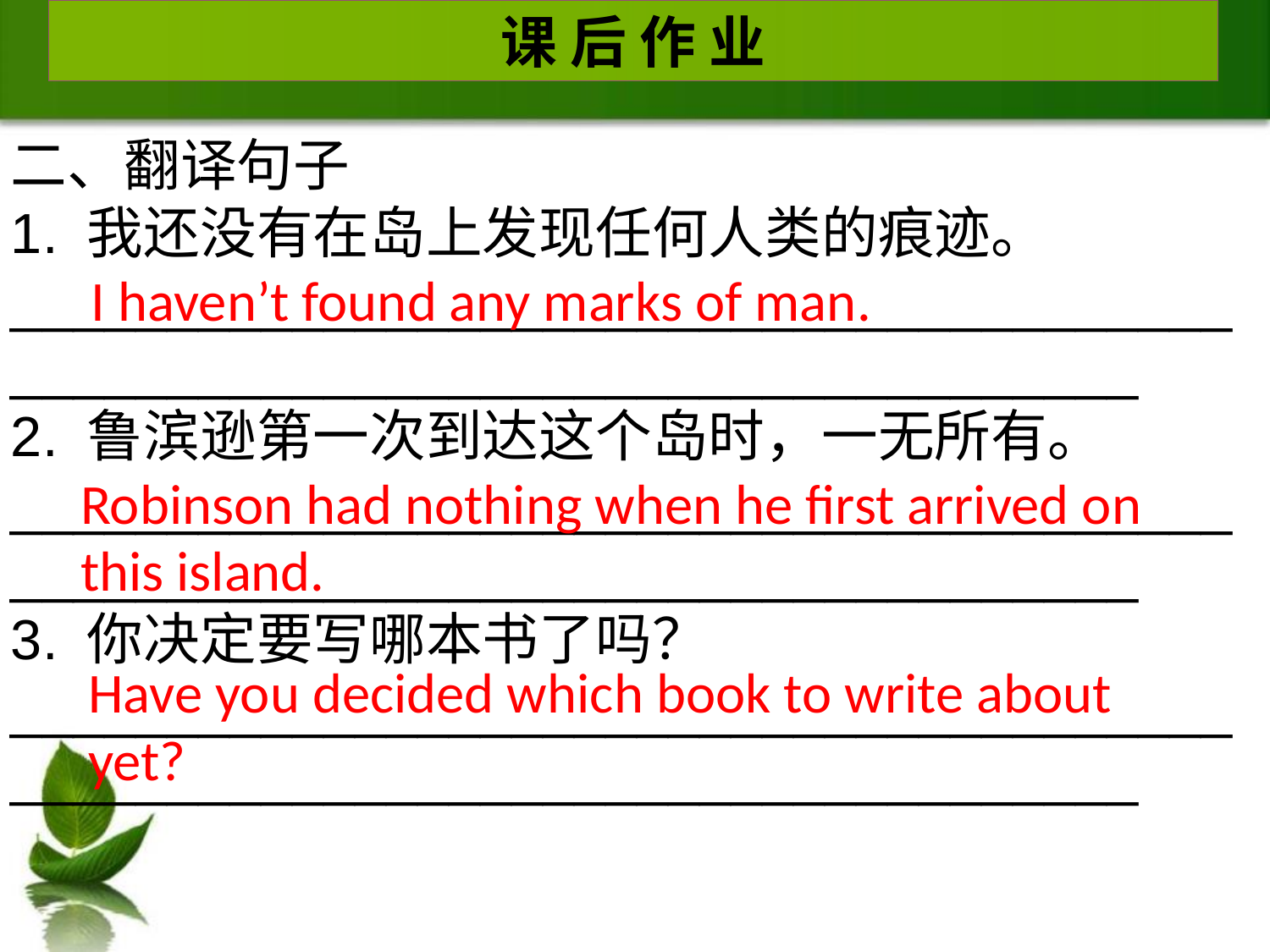

课 后 作 业
二、翻译句子
1. 我还没有在岛上发现任何人类的痕迹。
___________________________________________________________________________
2. 鲁滨逊第一次到达这个岛时，一无所有。
___________________________________________________________________________
3. 你决定要写哪本书了吗？
___________________________________________________________________________
 I haven’t found any marks of man.
Robinson had nothing when he first arrived on this island.
Have you decided which book to write about yet?